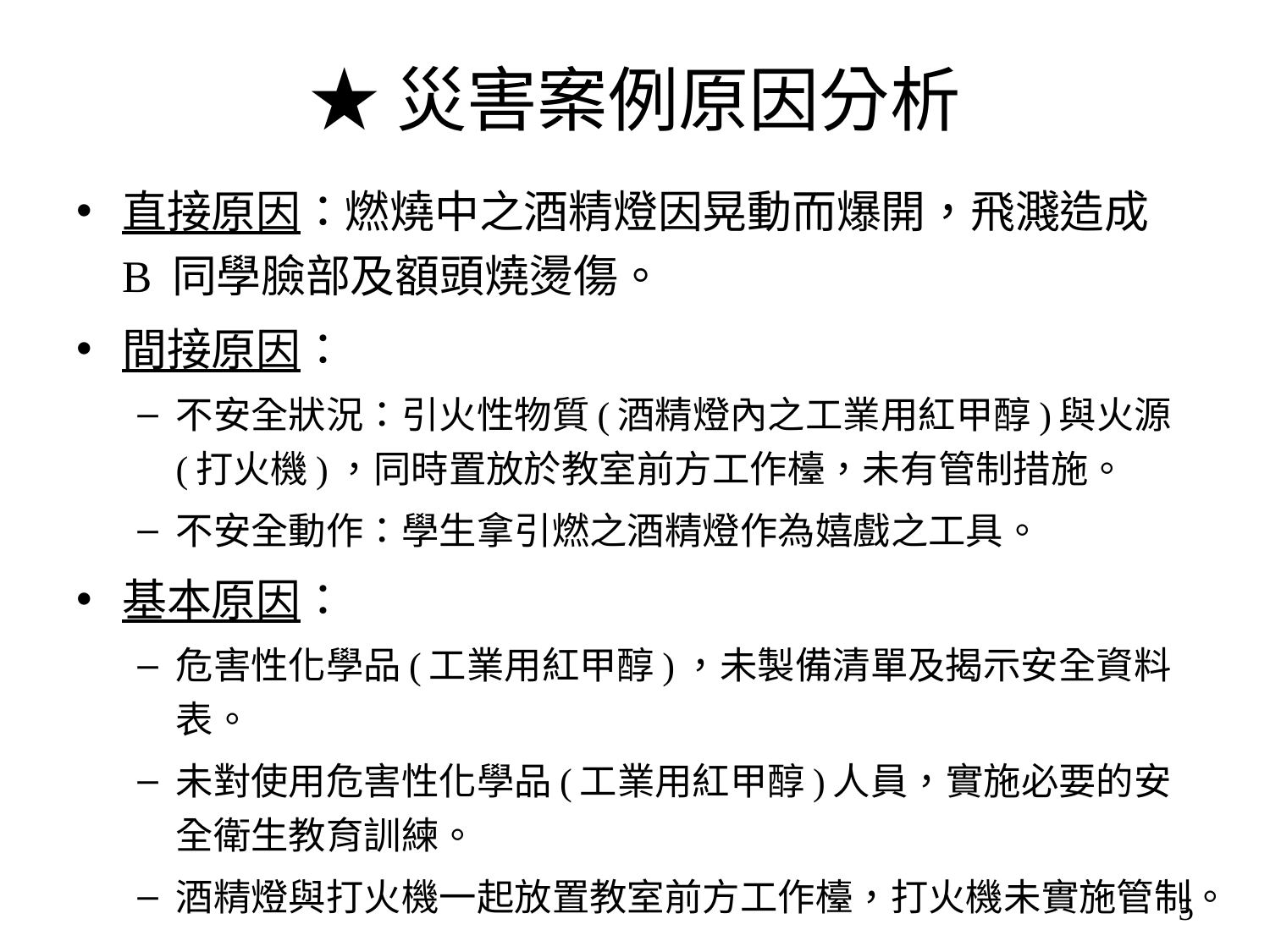

# ★災害案例原因分析
直接原因：燃燒中之酒精燈因晃動而爆開，飛濺造成 B 同學臉部及額頭燒燙傷。
間接原因：
不安全狀況：引火性物質(酒精燈內之工業用紅甲醇)與火源(打火機)，同時置放於教室前方工作檯，未有管制措施。
不安全動作：學生拿引燃之酒精燈作為嬉戲之工具。
基本原因：
危害性化學品(工業用紅甲醇)，未製備清單及揭示安全資料表。
未對使用危害性化學品(工業用紅甲醇)人員，實施必要的安全衛生教育訓練。
酒精燈與打火機一起放置教室前方工作檯，打火機未實施管制。
5